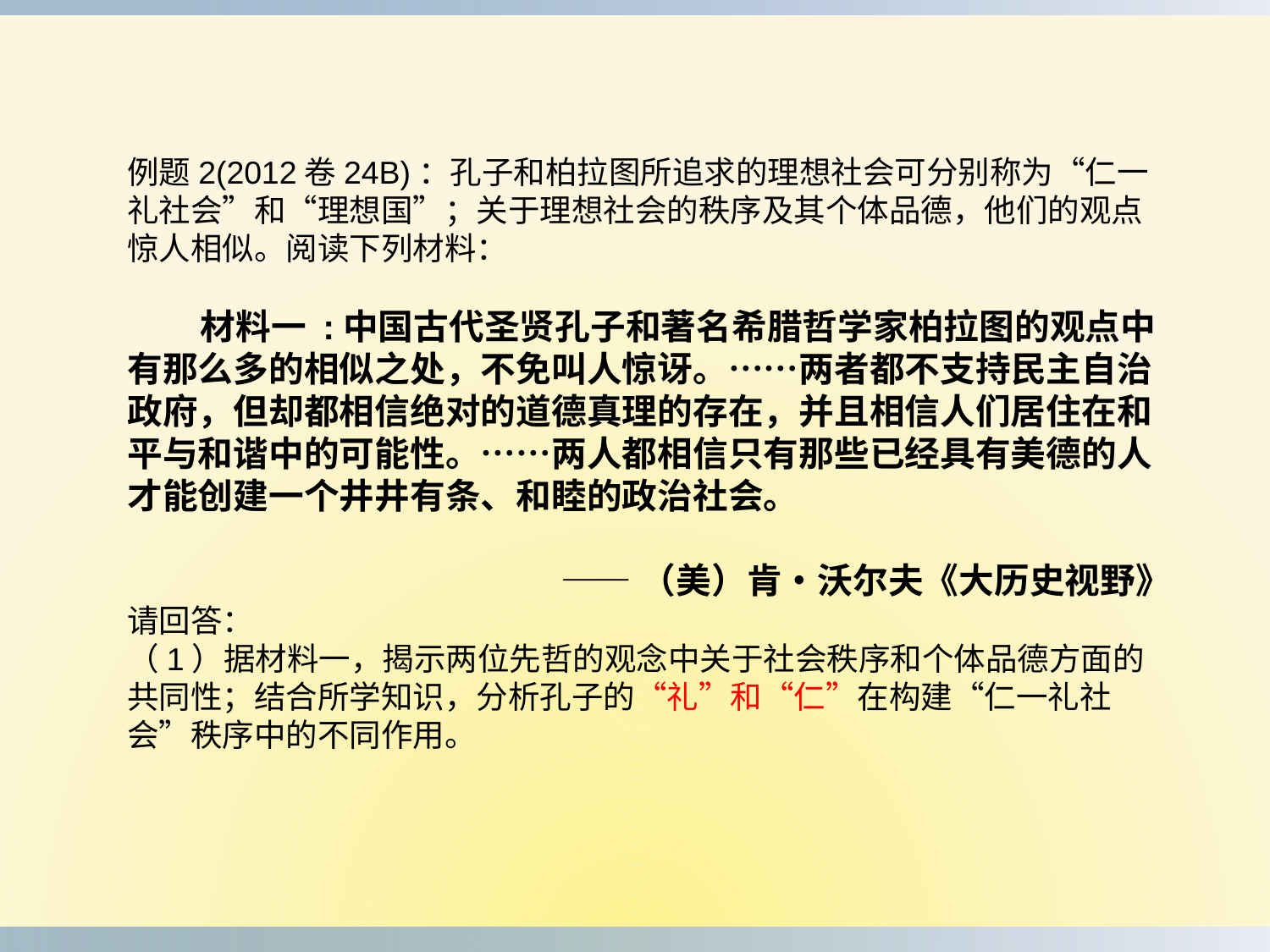

例题2(2012卷24B)：孔子和柏拉图所追求的理想社会可分别称为“仁一礼社会”和“理想国”；关于理想社会的秩序及其个体品德，他们的观点惊人相似。阅读下列材料：

        材料一 :中国古代圣贤孔子和著名希腊哲学家柏拉图的观点中有那么多的相似之处，不免叫人惊讶。……两者都不支持民主自治政府，但却都相信绝对的道德真理的存在，并且相信人们居住在和平与和谐中的可能性。……两人都相信只有那些已经具有美德的人才能创建一个井井有条、和睦的政治社会。

                                                      ——（美）肯•沃尔夫《大历史视野》
请回答：
（1）据材料一，揭示两位先哲的观念中关于社会秩序和个体品德方面的共同性；结合所学知识，分析孔子的“礼”和“仁”在构建“仁一礼社会”秩序中的不同作用。